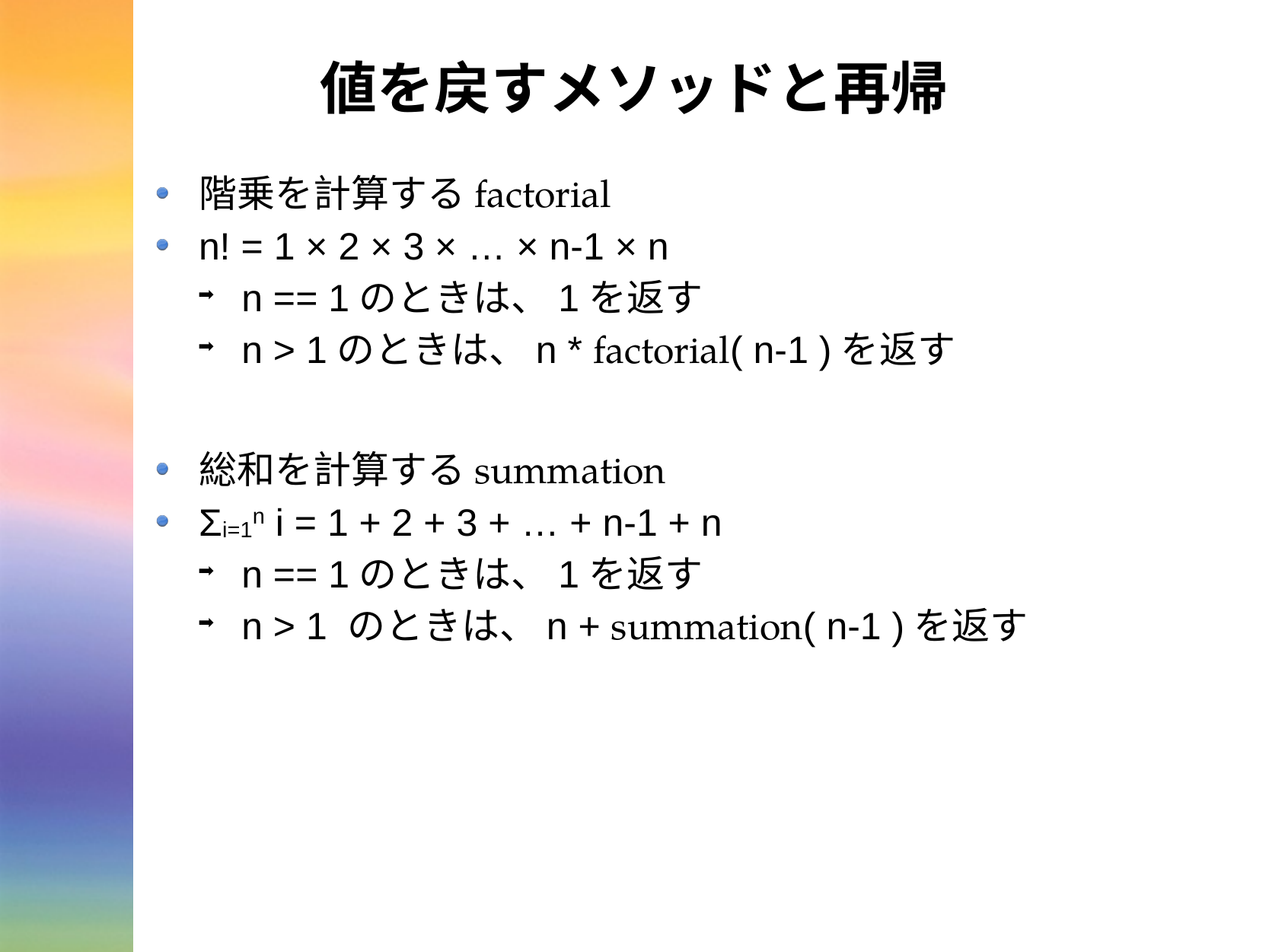

# 値を戻すメソッドと再帰
階乗を計算するfactorial
n! = 1 × 2 × 3 × … × n-1 × n
n == 1のときは、1を返す
n > 1のときは、n * factorial( n-1 )を返す

総和を計算するsummation
Σi=1n i = 1 + 2 + 3 + … + n-1 + n
n == 1のときは、1を返す
n > 1 のときは、n + summation( n-1 )を返す